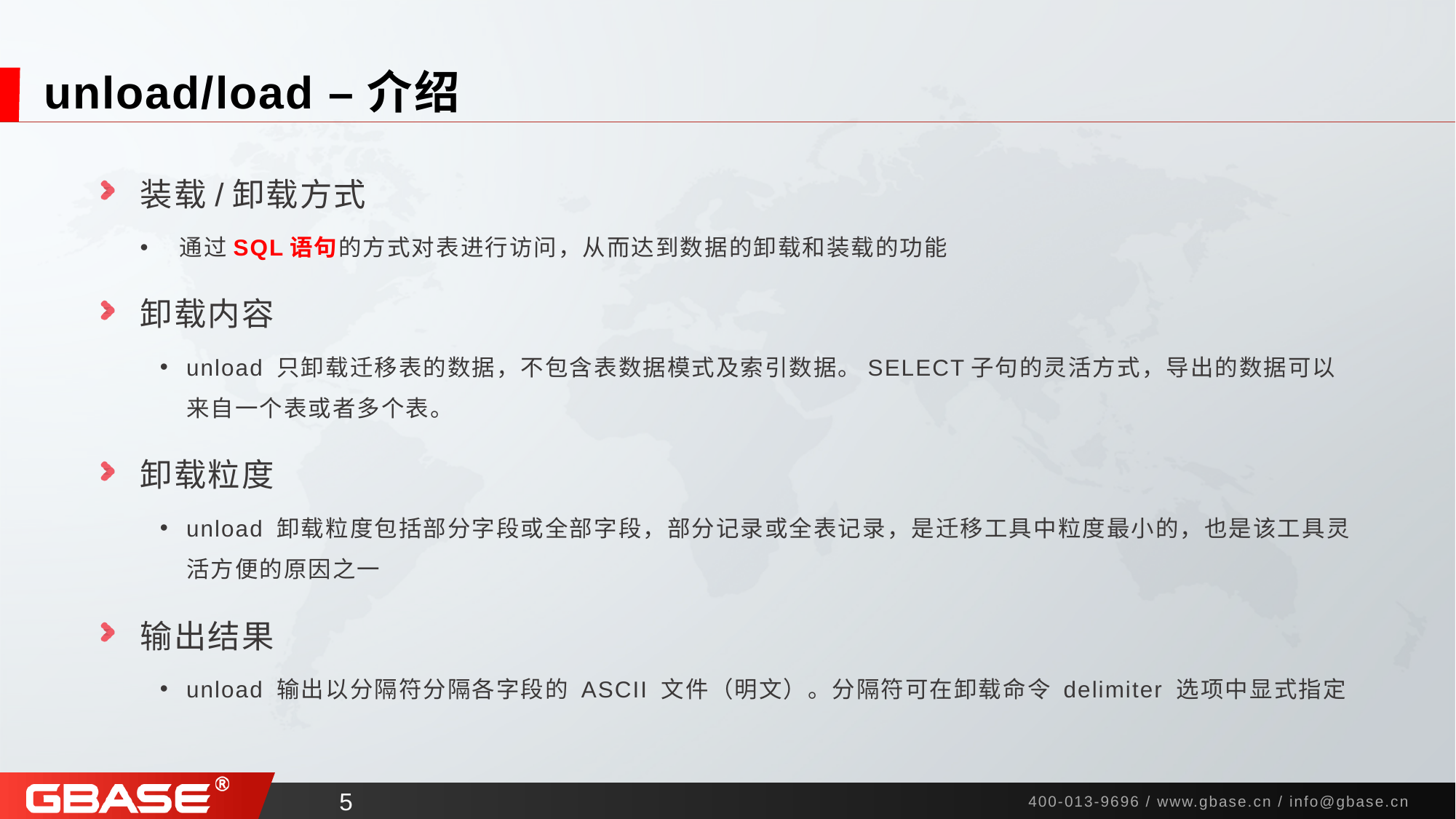

# unload/load –介绍
装载/卸载方式
通过SQL语句的方式对表进行访问，从而达到数据的卸载和装载的功能
卸载内容
unload 只卸载迁移表的数据，不包含表数据模式及索引数据。SELECT子句的灵活方式，导出的数据可以来自一个表或者多个表。
卸载粒度
unload 卸载粒度包括部分字段或全部字段，部分记录或全表记录，是迁移工具中粒度最小的，也是该工具灵活方便的原因之一
输出结果
unload 输出以分隔符分隔各字段的 ASCII 文件（明文）。分隔符可在卸载命令 delimiter 选项中显式指定